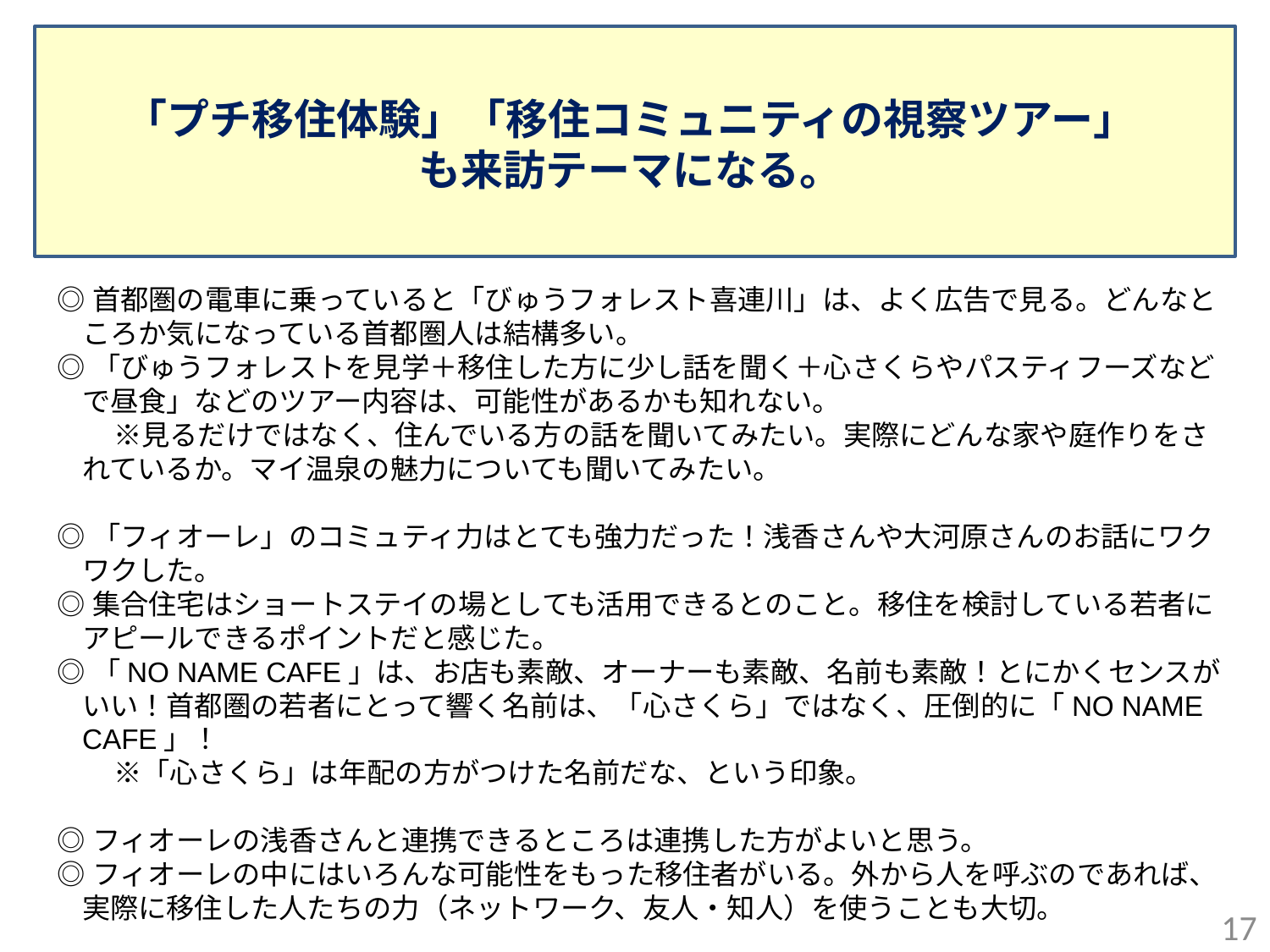

「プチ移住体験」「移住コミュニティの視察ツアー」
も来訪テーマになる。
◎首都圏の電車に乗っていると「びゅうフォレスト喜連川」は、よく広告で見る。どんなところか気になっている首都圏人は結構多い。
◎「びゅうフォレストを見学＋移住した方に少し話を聞く＋心さくらやパスティフーズなどで昼食」などのツアー内容は、可能性があるかも知れない。
　　※見るだけではなく、住んでいる方の話を聞いてみたい。実際にどんな家や庭作りをされているか。マイ温泉の魅力についても聞いてみたい。

◎「フィオーレ」のコミュティ力はとても強力だった！浅香さんや大河原さんのお話にワクワクした。
◎集合住宅はショートステイの場としても活用できるとのこと。移住を検討している若者にアピールできるポイントだと感じた。
◎「NO NAME CAFE」は、お店も素敵、オーナーも素敵、名前も素敵！とにかくセンスがいい！首都圏の若者にとって響く名前は、「心さくら」ではなく、圧倒的に「NO NAME CAFE」！
　　※「心さくら」は年配の方がつけた名前だな、という印象。

◎フィオーレの浅香さんと連携できるところは連携した方がよいと思う。
◎フィオーレの中にはいろんな可能性をもった移住者がいる。外から人を呼ぶのであれば、実際に移住した人たちの力（ネットワーク、友人・知人）を使うことも大切。

17